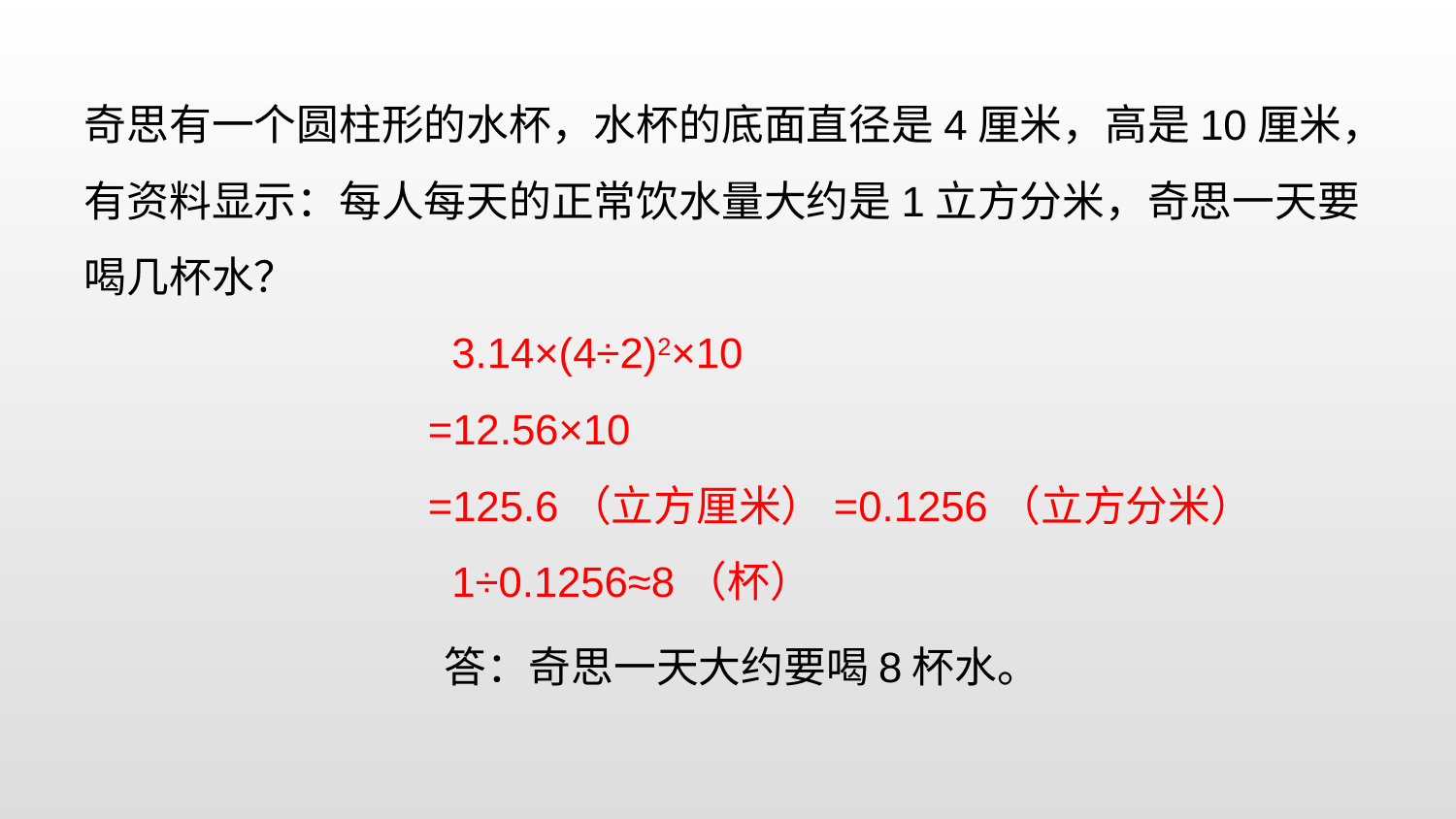

奇思有一个圆柱形的水杯，水杯的底面直径是4厘米，高是10厘米，有资料显示：每人每天的正常饮水量大约是1立方分米，奇思一天要喝几杯水？
  3.14×(4÷2)2×10
=12.56×10
=125.6（立方厘米）=0.1256（立方分米）
  1÷0.1256≈8（杯）
答：奇思一天大约要喝8杯水。